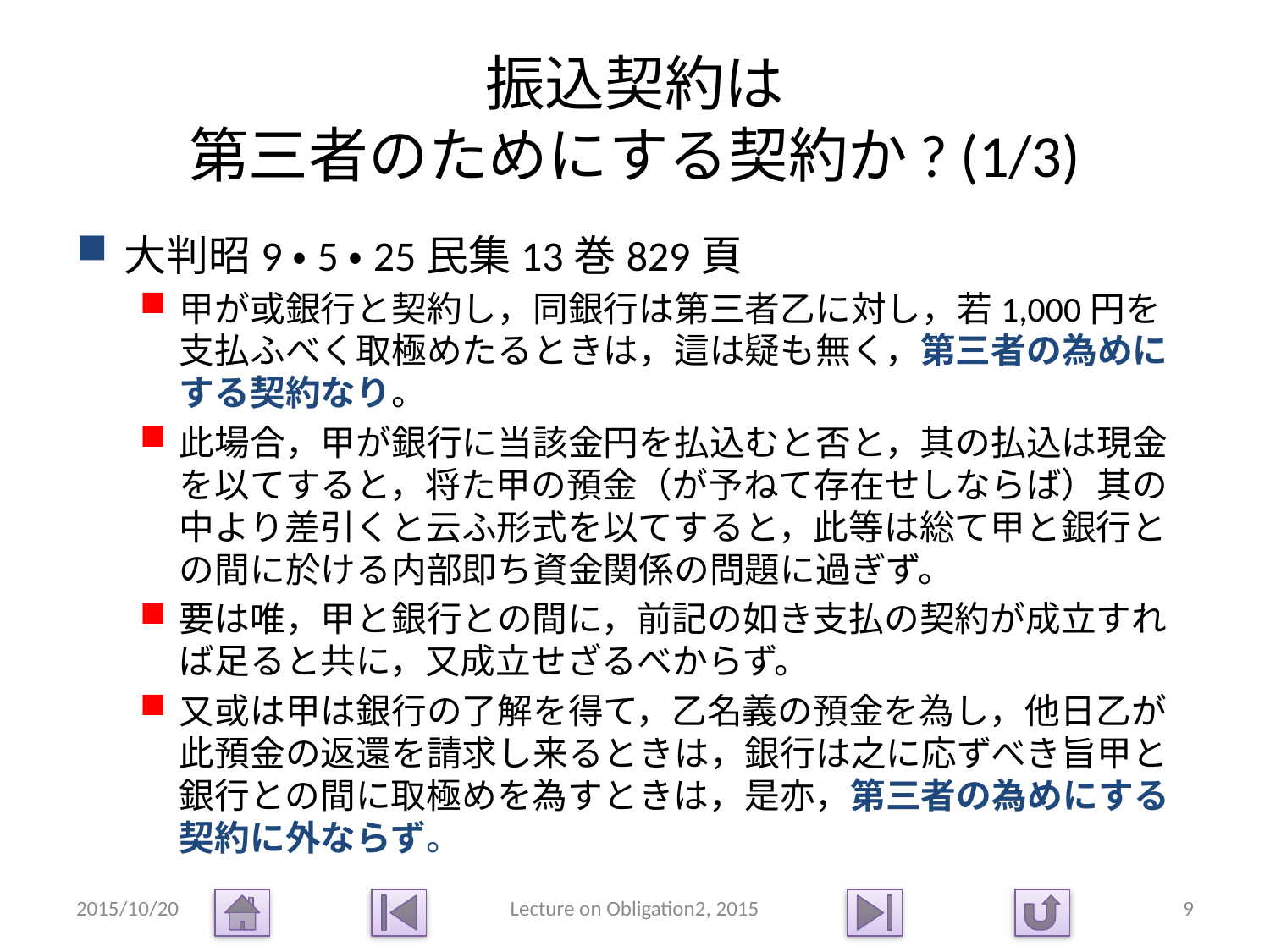

# 振込契約は 第三者のためにする契約か? (1/3)
大判昭9・5・25民集13巻829頁
甲が或銀行と契約し，同銀行は第三者乙に対し，若1,000円を支払ふべく取極めたるときは，這は疑も無く，第三者の為めにする契約なり。
此場合，甲が銀行に当該金円を払込むと否と，其の払込は現金を以てすると，将た甲の預金（が予ねて存在せしならば）其の中より差引くと云ふ形式を以てすると，此等は総て甲と銀行との間に於ける内部即ち資金関係の問題に過ぎず。
要は唯，甲と銀行との間に，前記の如き支払の契約が成立すれば足ると共に，又成立せざるべからず。
又或は甲は銀行の了解を得て，乙名義の預金を為し，他日乙が此預金の返還を請求し来るときは，銀行は之に応ずべき旨甲と銀行との間に取極めを為すときは，是亦，第三者の為めにする契約に外ならず。
2015/10/20
Lecture on Obligation2, 2015
9